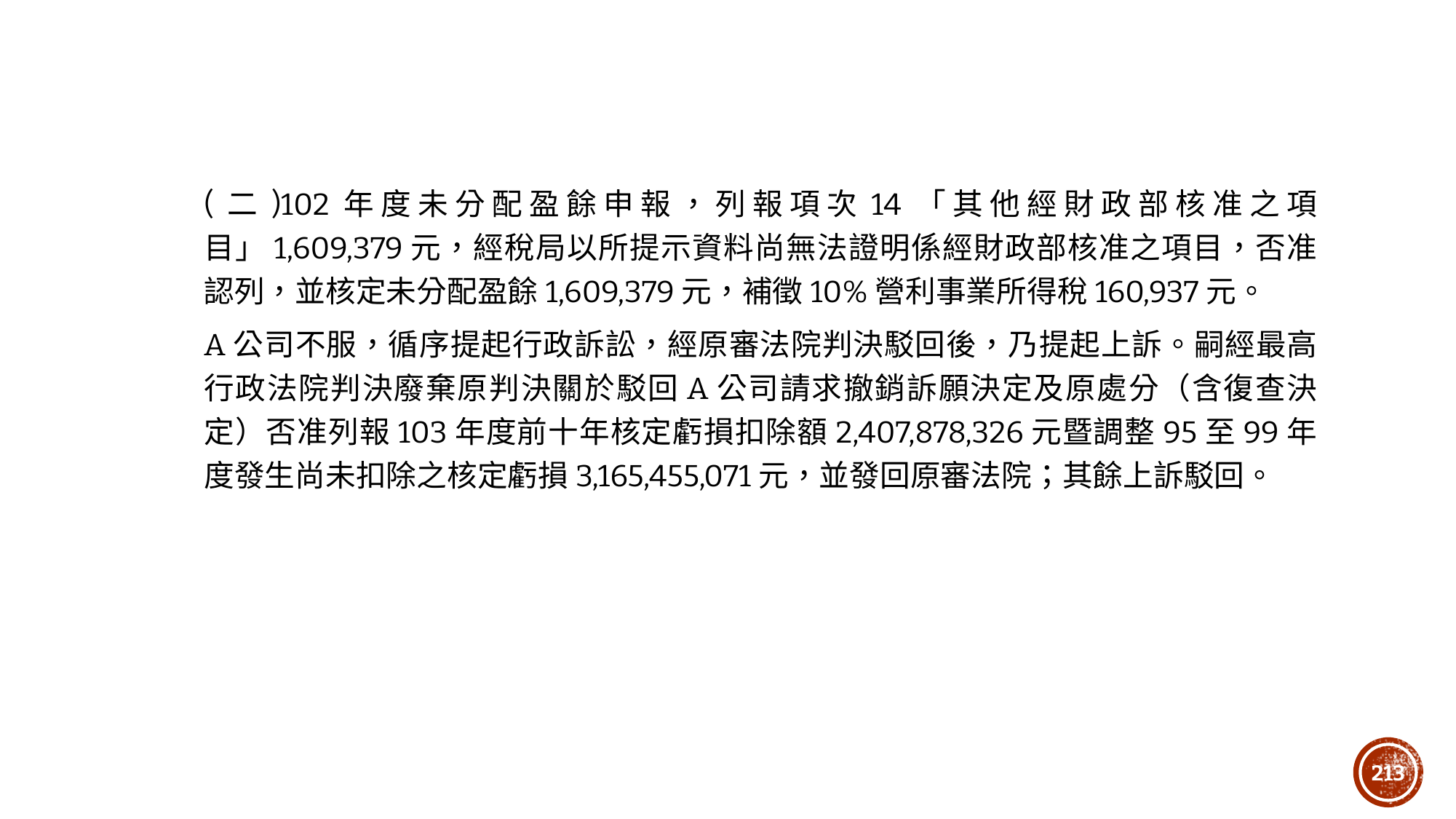

#
(二)102年度未分配盈餘申報，列報項次14「其他經財政部核准之項目」1,609,379元，經稅局以所提示資料尚無法證明係經財政部核准之項目，否准認列，並核定未分配盈餘1,609,379元，補徵10%營利事業所得稅160,937元。
A公司不服，循序提起行政訴訟，經原審法院判決駁回後，乃提起上訴。嗣經最高行政法院判決廢棄原判決關於駁回A公司請求撤銷訴願決定及原處分（含復查決定）否准列報103年度前十年核定虧損扣除額2,407,878,326元暨調整95至99年度發生尚未扣除之核定虧損3,165,455,071元，並發回原審法院；其餘上訴駁回。
213